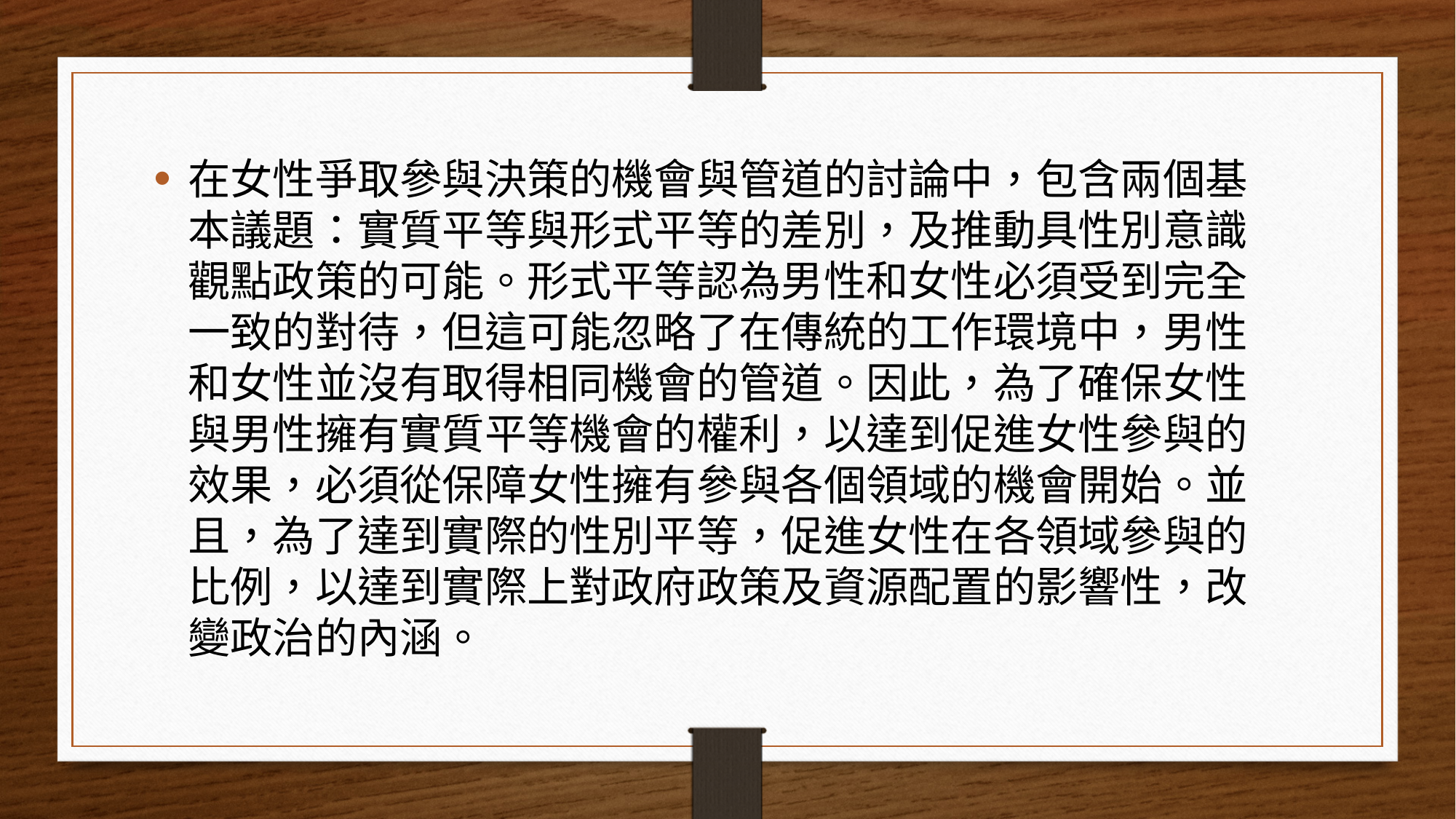

在女性爭取參與決策的機會與管道的討論中，包含兩個基本議題：實質平等與形式平等的差別，及推動具性別意識觀點政策的可能。形式平等認為男性和女性必須受到完全一致的對待，但這可能忽略了在傳統的工作環境中，男性和女性並沒有取得相同機會的管道。因此，為了確保女性與男性擁有實質平等機會的權利，以達到促進女性參與的效果，必須從保障女性擁有參與各個領域的機會開始。並且，為了達到實際的性別平等，促進女性在各領域參與的比例，以達到實際上對政府政策及資源配置的影響性，改變政治的內涵。